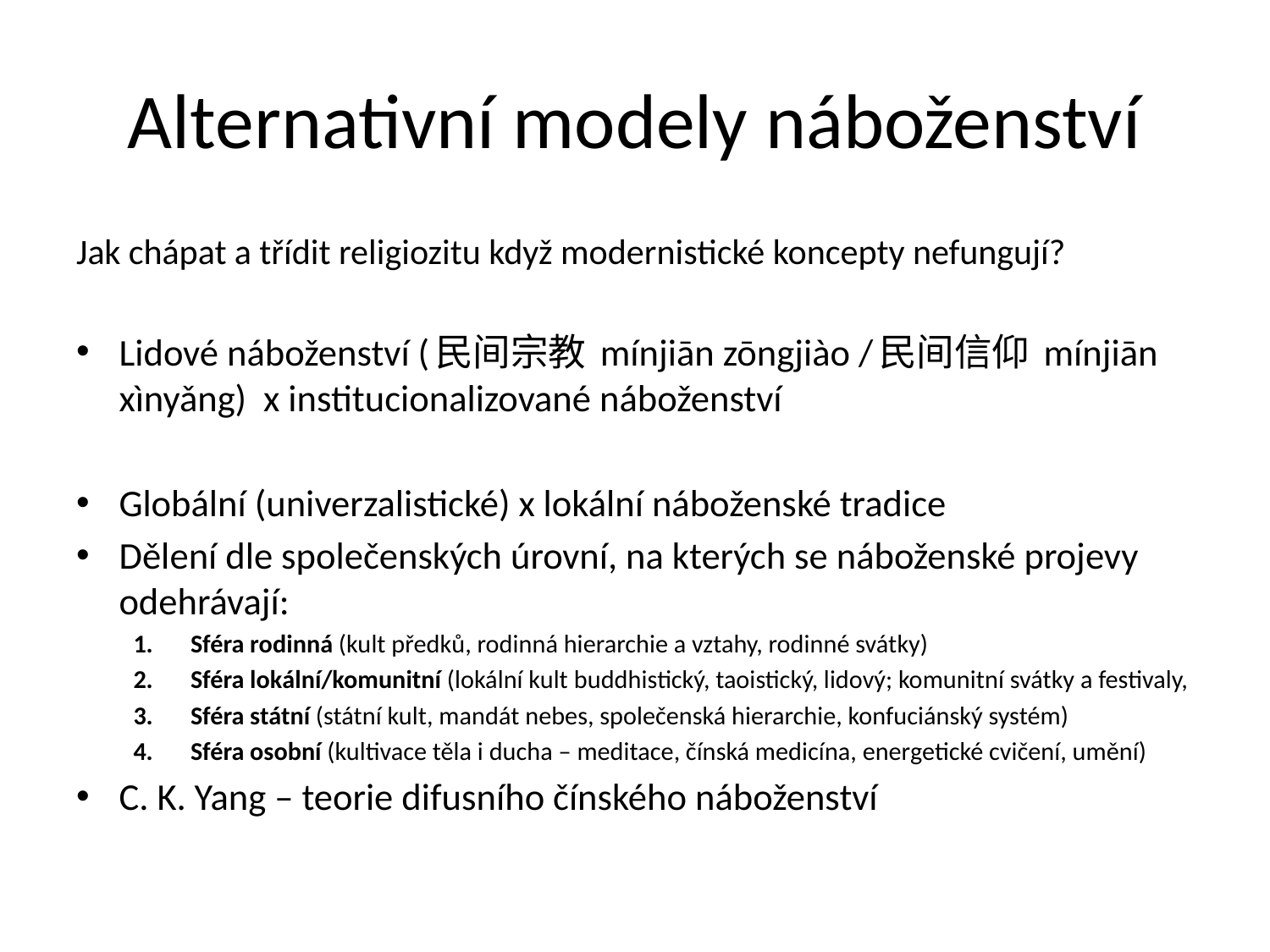

# Alternativní modely náboženství
Jak chápat a třídit religiozitu když modernistické koncepty nefungují?

Lidové náboženství (民间宗教 mín​jiān zōng​jiào /民间信仰 mín​jiān xìnyǎng)  x institucionalizované náboženství

Globální (univerzalistické) x lokální náboženské tradice
Dělení dle společenských úrovní, na kterých se náboženské projevy odehrávají:
Sféra rodinná (kult předků, rodinná hierarchie a vztahy, rodinné svátky)
Sféra lokální/komunitní (lokální kult buddhistický, taoistický, lidový; komunitní svátky a festivaly,
Sféra státní (státní kult, mandát nebes, společenská hierarchie, konfuciánský systém)
Sféra osobní (kultivace těla i ducha – meditace, čínská medicína, energetické cvičení, umění)
C. K. Yang – teorie difusního čínského náboženství